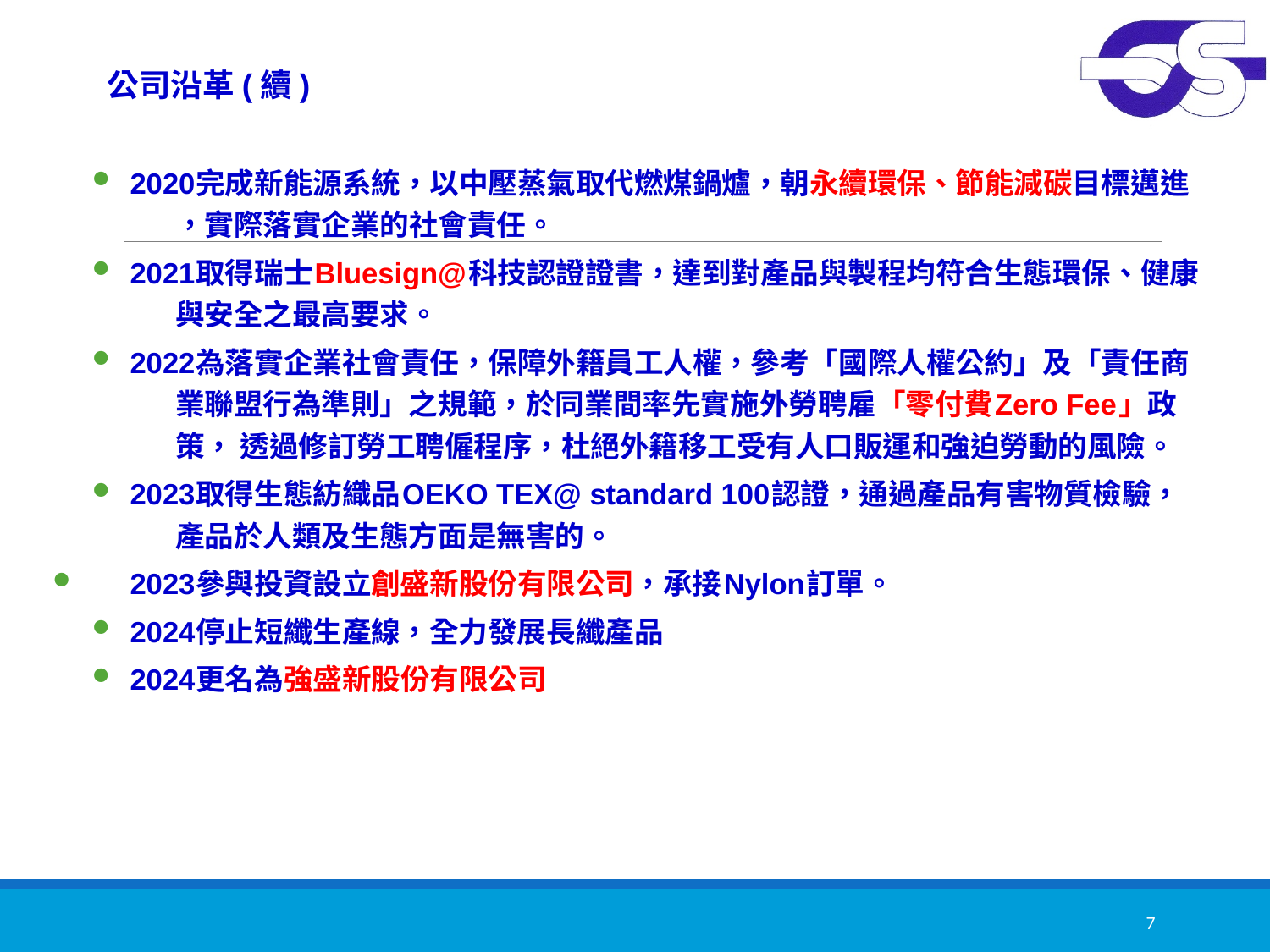

公司沿革(續)
2020	完成新能源系統，以中壓蒸氣取代燃煤鍋爐，朝永續環保、節能減碳目標邁進
	，實際落實企業的社會責任。
2021	取得瑞士Bluesign@科技認證證書，達到對產品與製程均符合生態環保、健康
	與安全之最高要求。
2022	為落實企業社會責任，保障外籍員工人權，參考「國際人權公約」及「責任商
	業聯盟行為準則」之規範，於同業間率先實施外勞聘雇「零付費Zero Fee」政
	策， 透過修訂勞工聘僱程序，杜絕外籍移工受有人口販運和強迫勞動的風險。
2023	取得生態紡織品OEKO TEX@ standard 100認證，通過產品有害物質檢驗，
	產品於人類及生態方面是無害的。
2023	參與投資設立創盛新股份有限公司，承接Nylon訂單。
2024	停止短纖生產線，全力發展長纖產品
2024	更名為強盛新股份有限公司

7